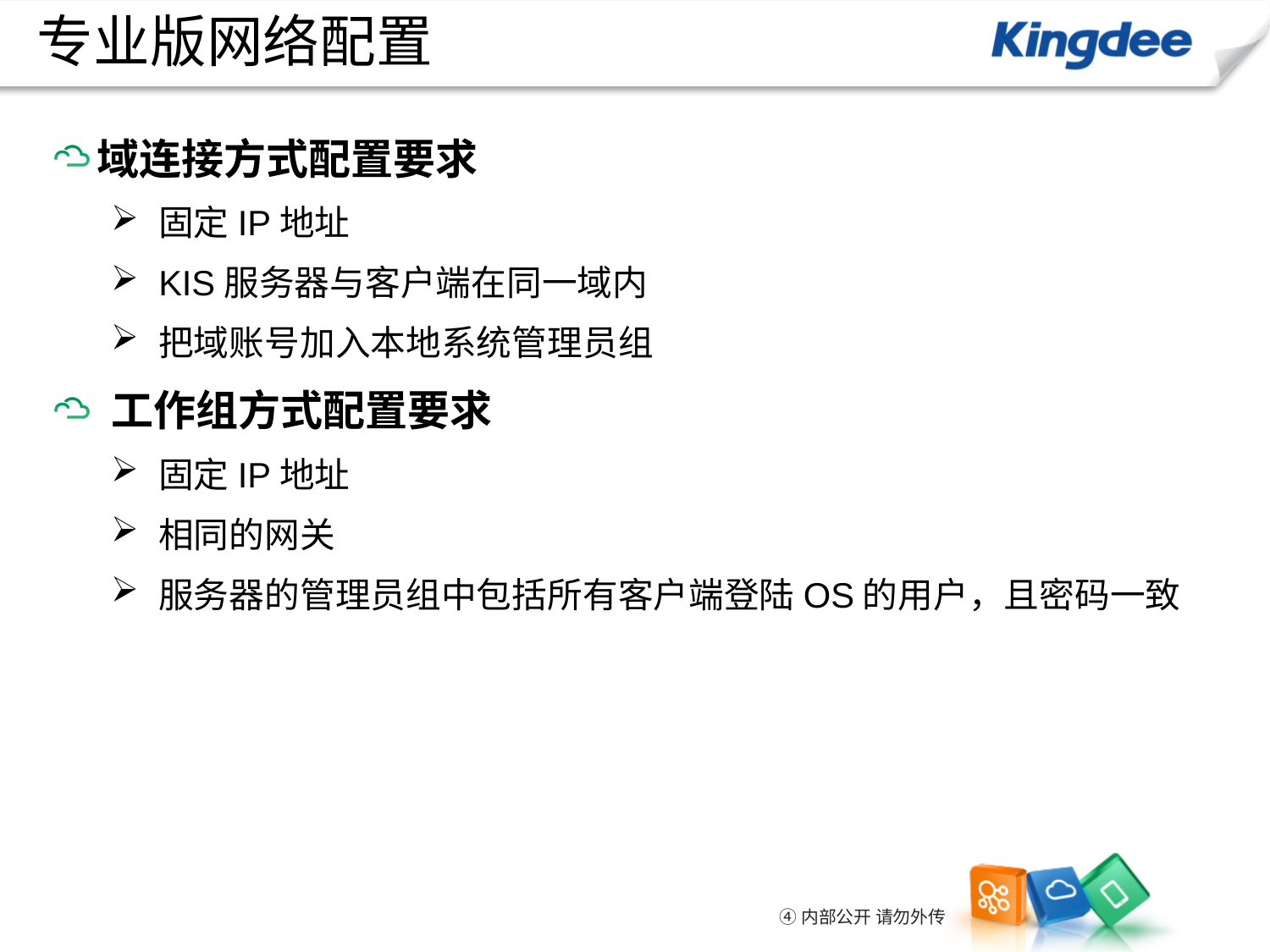

专业版网络配置
域连接方式配置要求
固定IP地址
KIS服务器与客户端在同一域内
把域账号加入本地系统管理员组
工作组方式配置要求
固定IP地址
相同的网关
服务器的管理员组中包括所有客户端登陆OS的用户，且密码一致